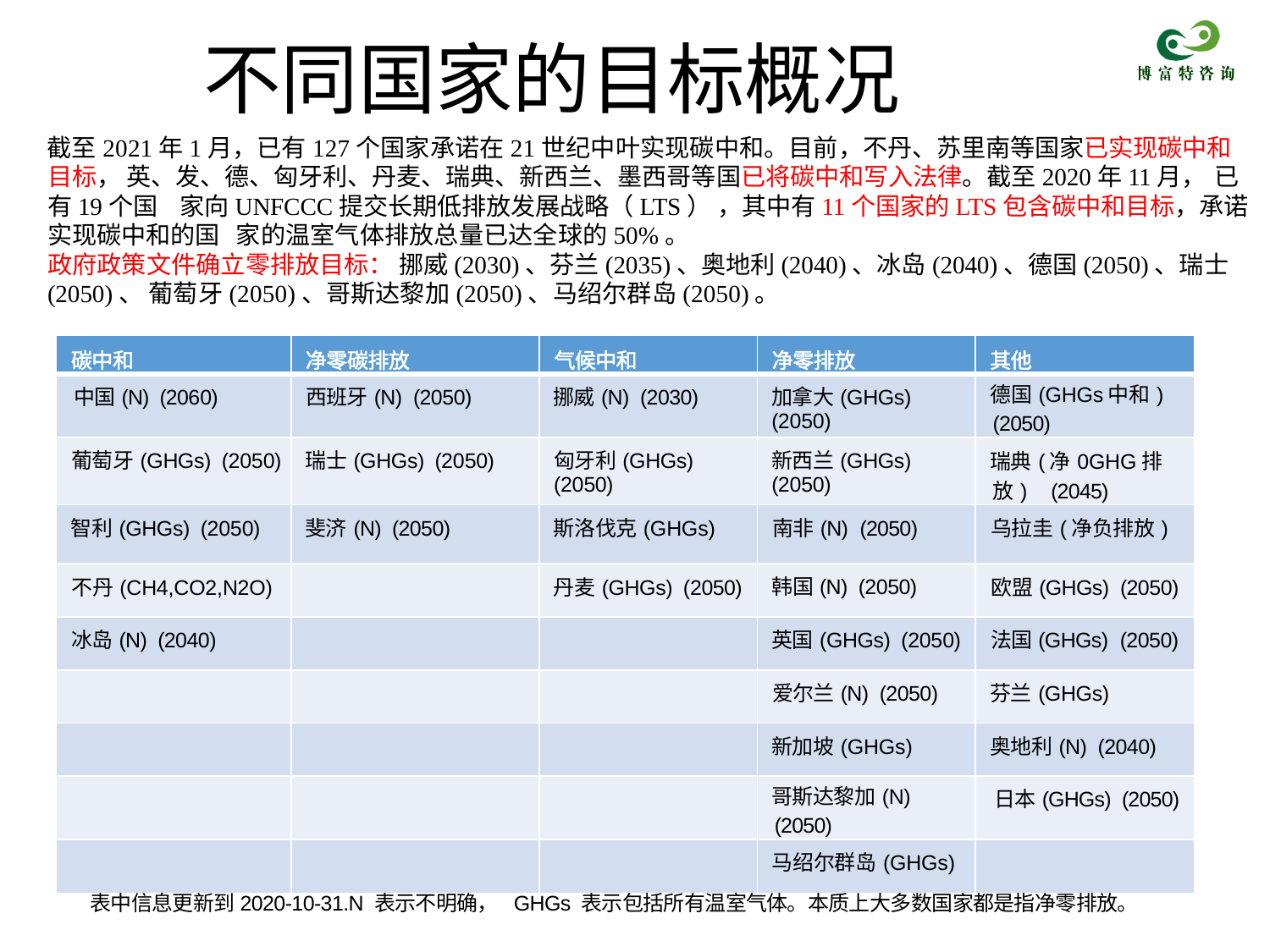

不同国家的目标概况

截至2021年1月，已有127个国家承诺在21世纪中叶实现碳中和。目前，不丹、苏里南等国家已实现碳中和目标， 英、发、德、匈牙利、丹麦、瑞典、新西兰、墨西哥等国已将碳中和写入法律。截至2020年11月， 已有19个国    家向UNFCCC提交长期低排放发展战略（LTS） ，其中有11个国家的LTS包含碳中和目标，承诺实现碳中和的国   家的温室气体排放总量已达全球的50%。
政府政策文件确立零排放目标： 挪威(2030)、芬兰(2035)、奥地利(2040)、冰岛(2040)、德国(2050)、瑞士(2050)、 葡萄牙(2050)、哥斯达黎加(2050)、马绍尔群岛(2050)。
| 碳中和 | 净零碳排放 | 气候中和 | 净零排放 | 其他 |
| --- | --- | --- | --- | --- |
| 中国(N) (2060) | 西班牙(N) (2050) | 挪威(N) (2030) | 加拿大(GHGs) (2050) | 德国(GHGs中和) (2050) |
| 葡萄牙(GHGs) (2050) | 瑞士(GHGs) (2050) | 匈牙利(GHGs) (2050) | 新西兰(GHGs) (2050) | 瑞典(净0GHG排放) (2045) |
| 智利(GHGs) (2050) | 斐济(N) (2050) | 斯洛伐克(GHGs) | 南非(N) (2050) | 乌拉圭(净负排放) |
| 不丹(CH4,CO2,N2O) |  | 丹麦(GHGs) (2050) | 韩国(N) (2050) | 欧盟(GHGs) (2050) |
| 冰岛(N) (2040) |  |  | 英国(GHGs) (2050) | 法国(GHGs) (2050) |
|  |  |  | 爱尔兰(N) (2050) | 芬兰(GHGs) |
|  |  |  | 新加坡(GHGs) | 奥地利(N) (2040) |
|  |  |  | 哥斯达黎加(N) (2050) | 日本(GHGs) (2050) |
|  |  |  | 马绍尔群岛(GHGs) |  |

表中信息更新到2020-10-31.N 表示不明确， GHGs 表示包括所有温室气体。本质上大多数国家都是指净零排放。